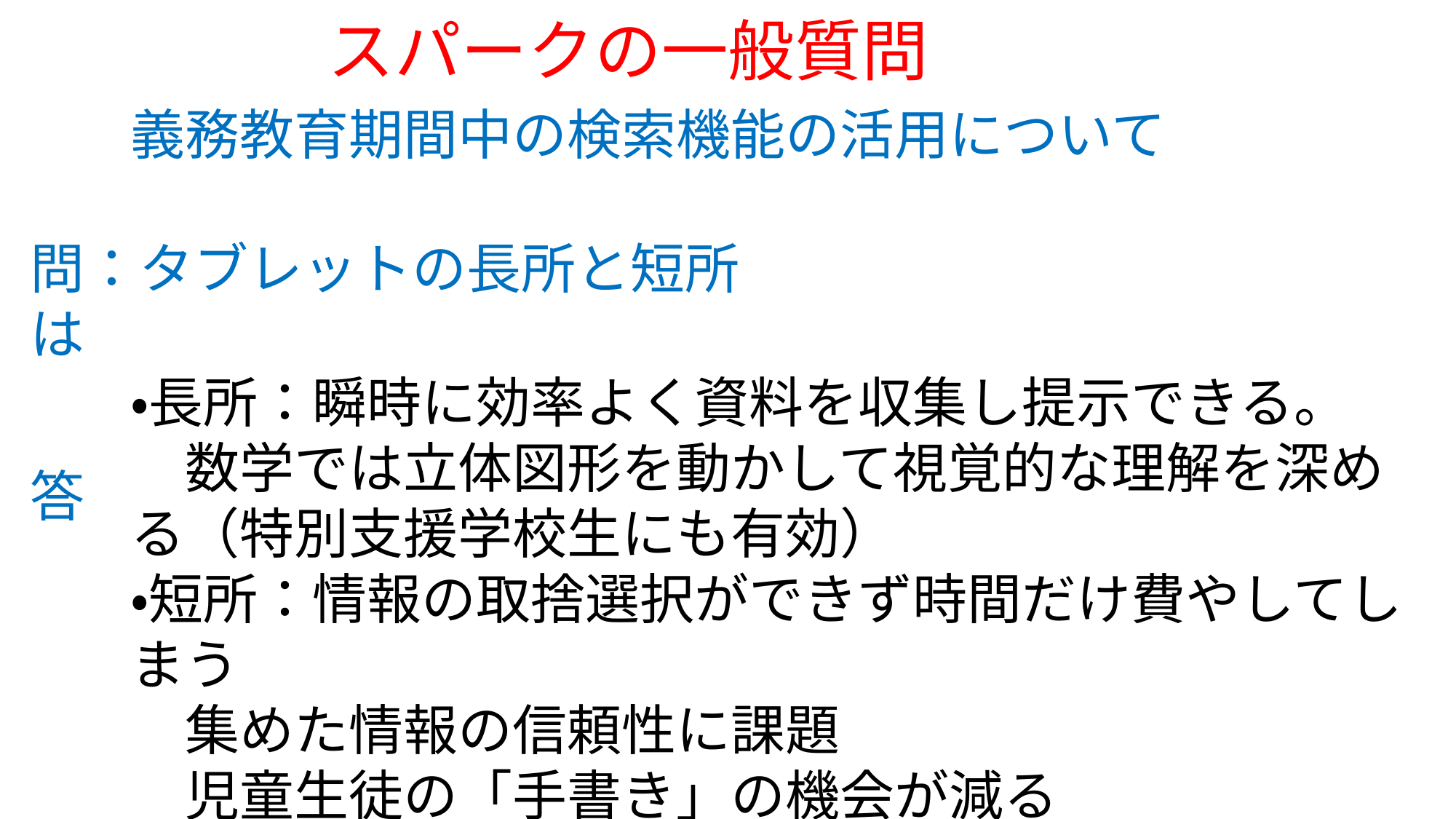

スパークの一般質問
義務教育期間中の検索機能の活用について
問：タブレットの長所と短所は
・長所：瞬時に効率よく資料を収集し提示できる。
　数学では立体図形を動かして視覚的な理解を深める（特別支援学校生にも有効）
・短所：情報の取捨選択ができず時間だけ費やしてしまう
　集めた情報の信頼性に課題
　児童生徒の「手書き」の機会が減る
答